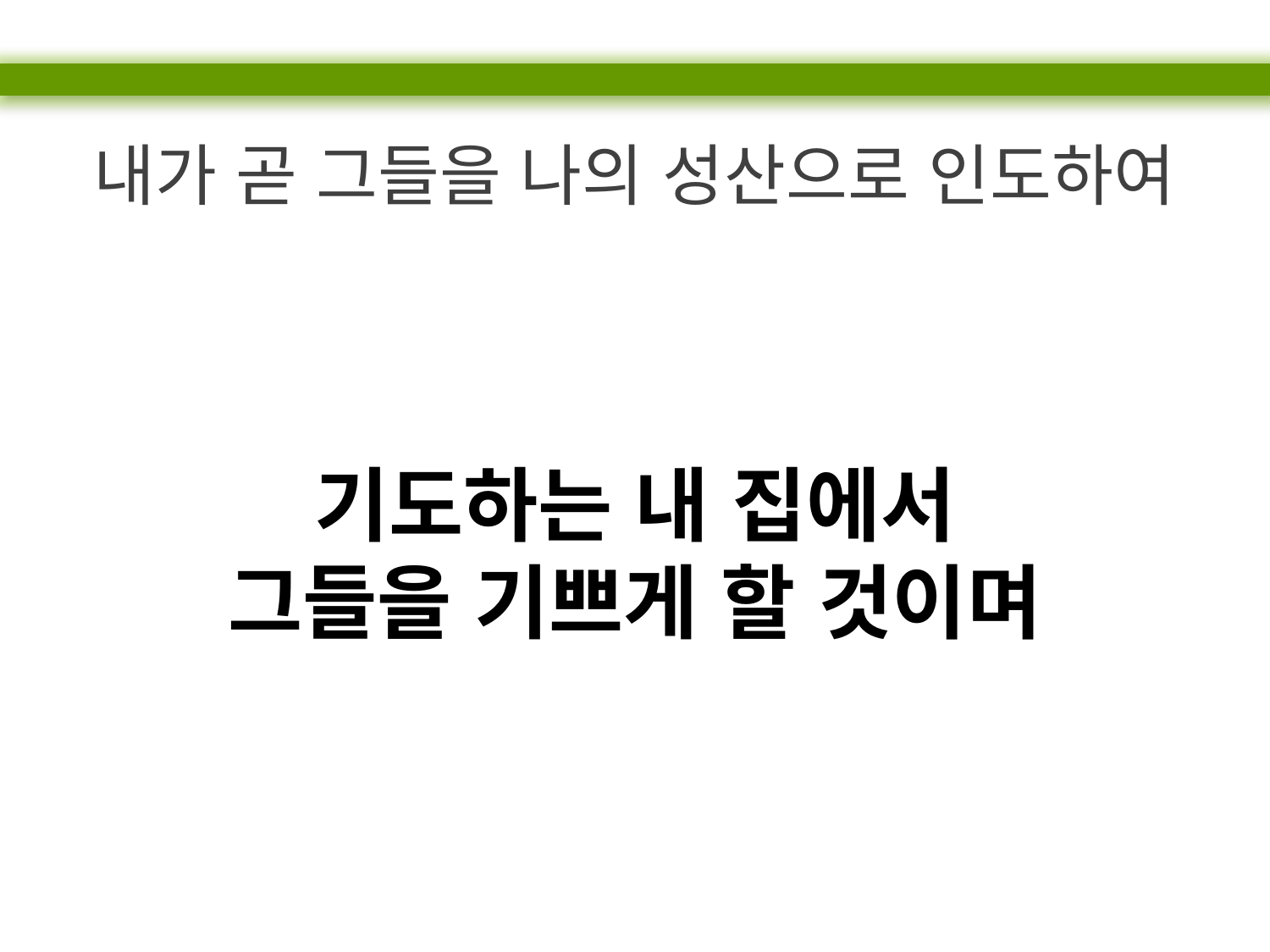

내가 곧 그들을 나의 성산으로 인도하여
기도하는 내 집에서
그들을 기쁘게 할 것이며